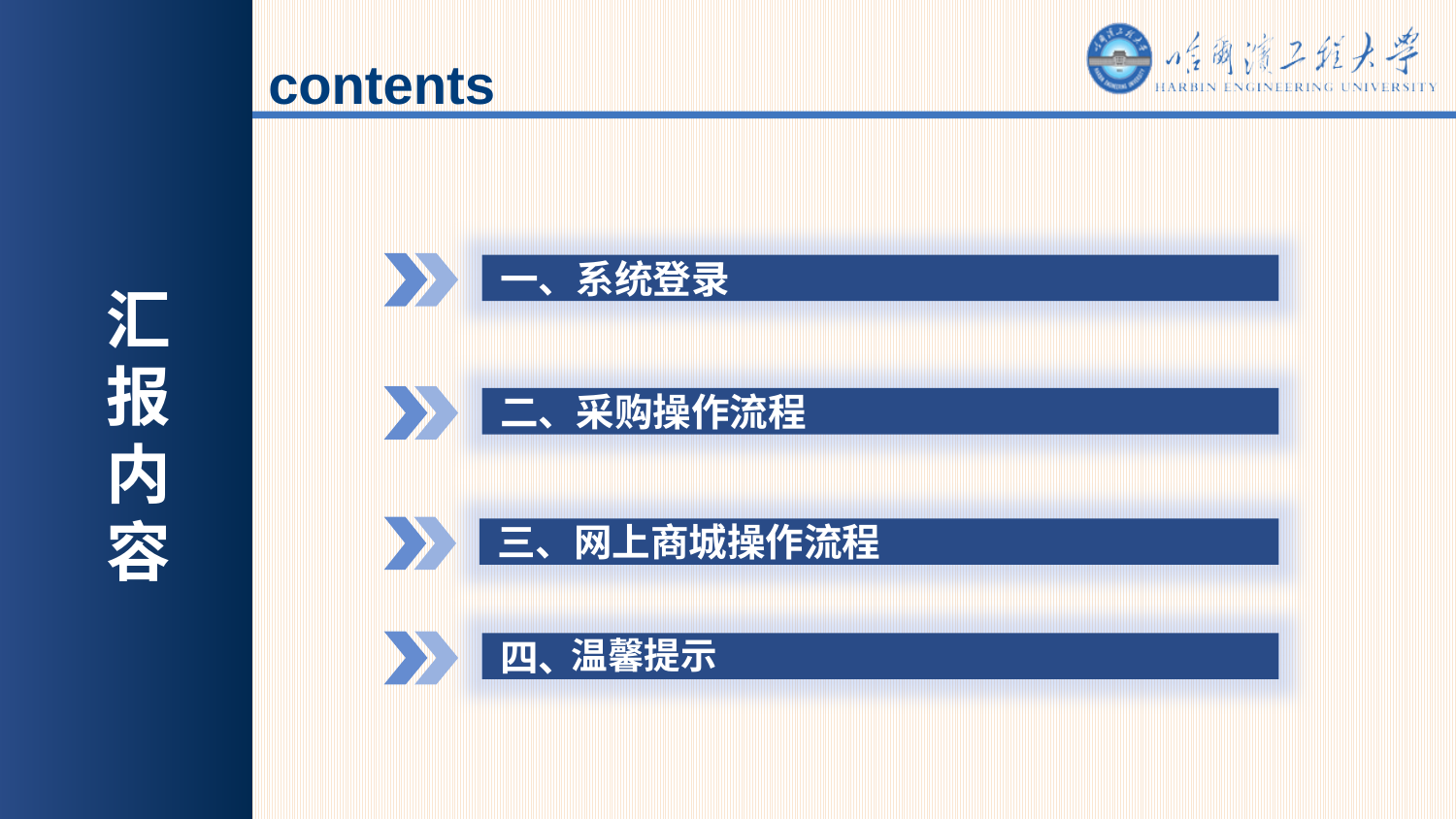

contents

 一、系统登录
汇报内容

 二、采购操作流程

 三、网上商城操作流程
温馨提示

 四、